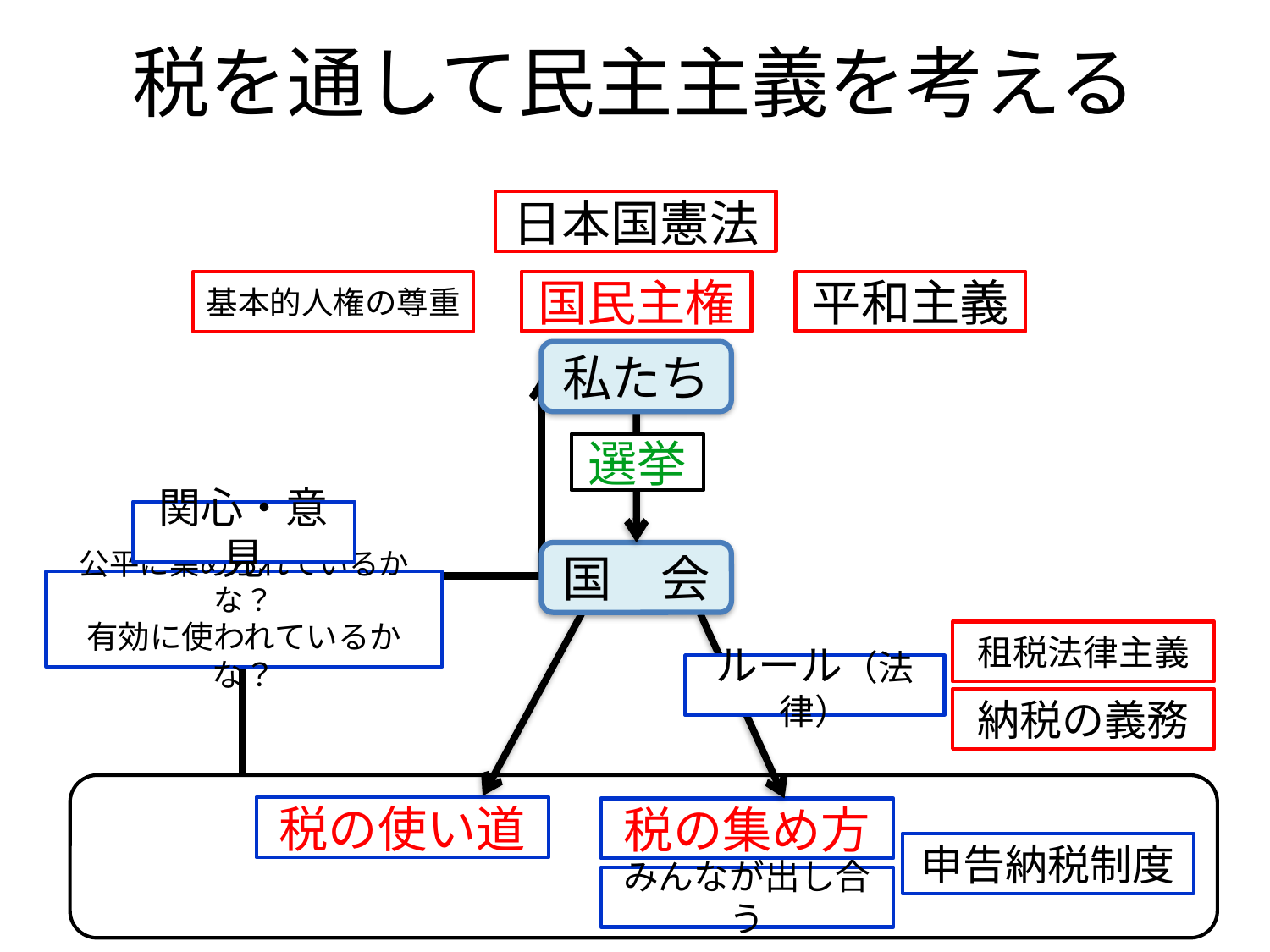

税を通して民主主義を考える
日本国憲法
平和主義
基本的人権の尊重
国民主権
申告納税制度
私たち
公平に集められているかな？
有効に使われているかな？
関心・意見
選挙
国　会
租税法律主義
納税の義務
ルール（法律）

税の使い道
税の集め方
みんなが出し合う